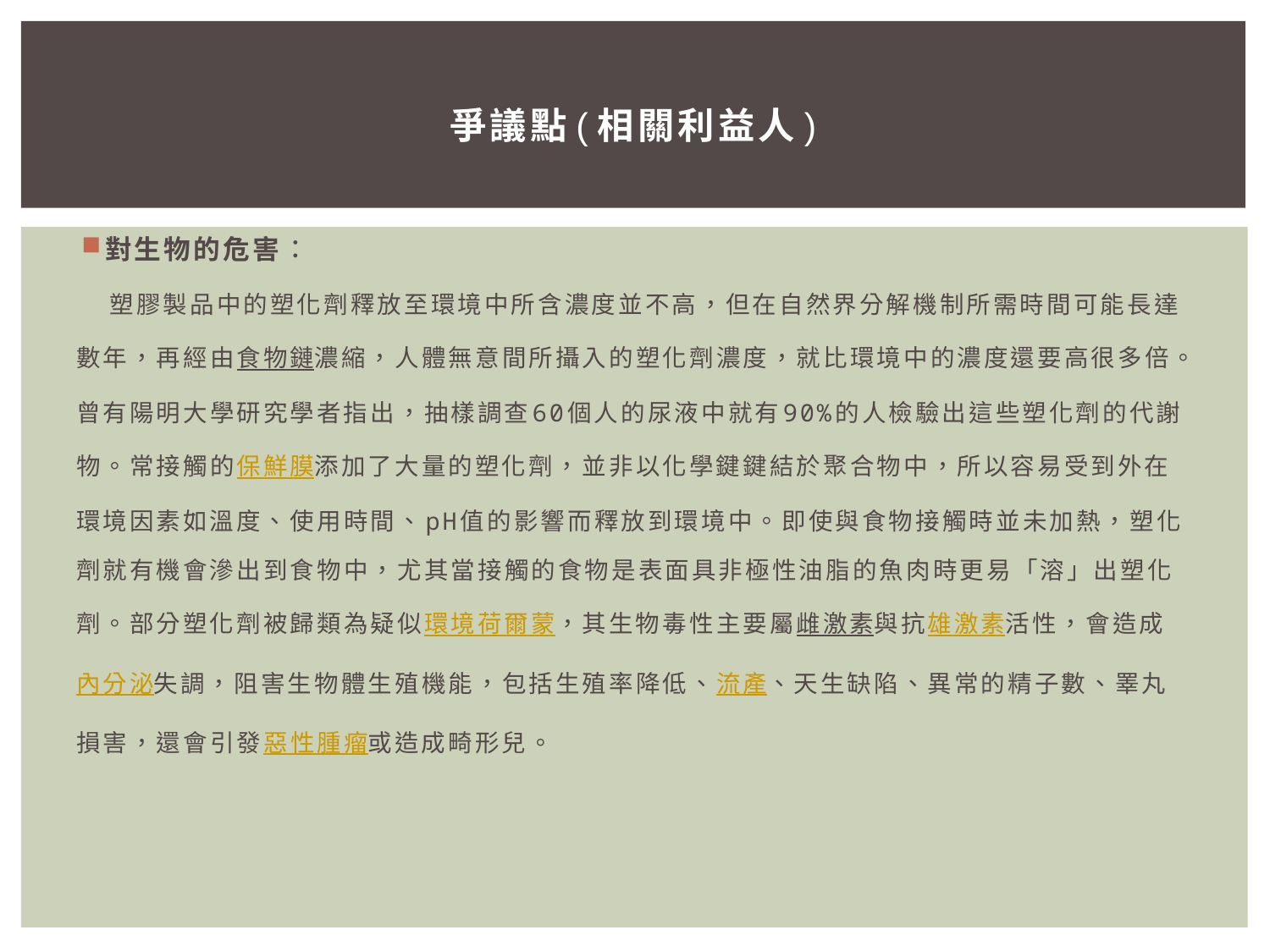

# 爭議點(相關利益人)
對生物的危害：
    塑膠製品中的塑化劑釋放至環境中所含濃度並不高，但在自然界分解機制所需時間可能長達數年，再經由食物鏈濃縮，人體無意間所攝入的塑化劑濃度，就比環境中的濃度還要高很多倍。曾有陽明大學研究學者指出，抽樣調查60個人的尿液中就有90%的人檢驗出這些塑化劑的代謝物。常接觸的保鮮膜添加了大量的塑化劑，並非以化學鍵鍵結於聚合物中，所以容易受到外在環境因素如溫度、使用時間、pH值的影響而釋放到環境中。即使與食物接觸時並未加熱，塑化劑就有機會滲出到食物中，尤其當接觸的食物是表面具非極性油脂的魚肉時更易「溶」出塑化劑。部分塑化劑被歸類為疑似環境荷爾蒙，其生物毒性主要屬雌激素與抗雄激素活性，會造成內分泌失調，阻害生物體生殖機能，包括生殖率降低、流產、天生缺陷、異常的精子數、睪丸損害，還會引發惡性腫瘤或造成畸形兒。